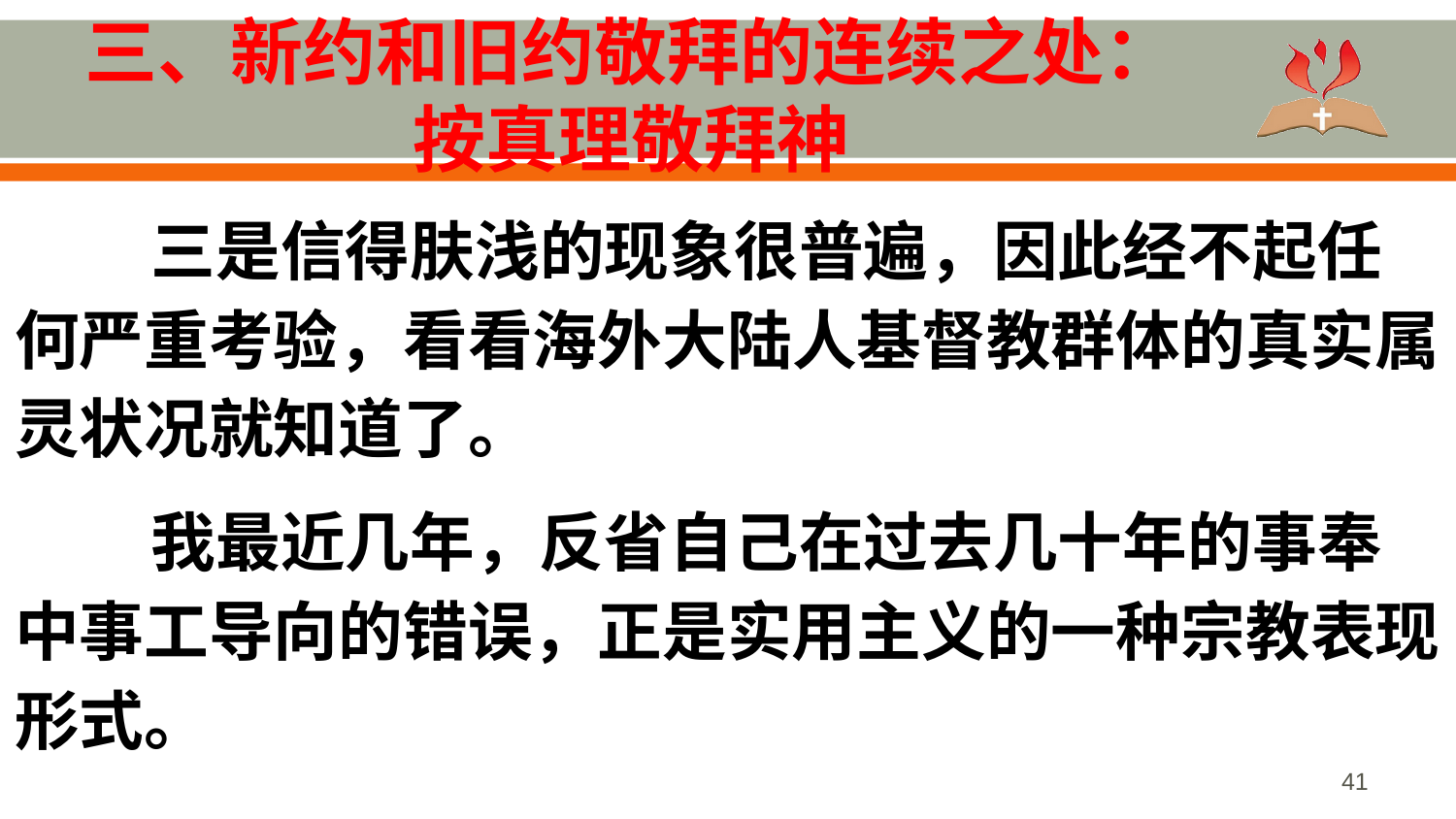

# 三、新约和旧约敬拜的连续之处：按真理敬拜神
三是信得肤浅的现象很普遍，因此经不起任何严重考验，看看海外大陆人基督教群体的真实属灵状况就知道了。
我最近几年，反省自己在过去几十年的事奉中事工导向的错误，正是实用主义的一种宗教表现形式。

41